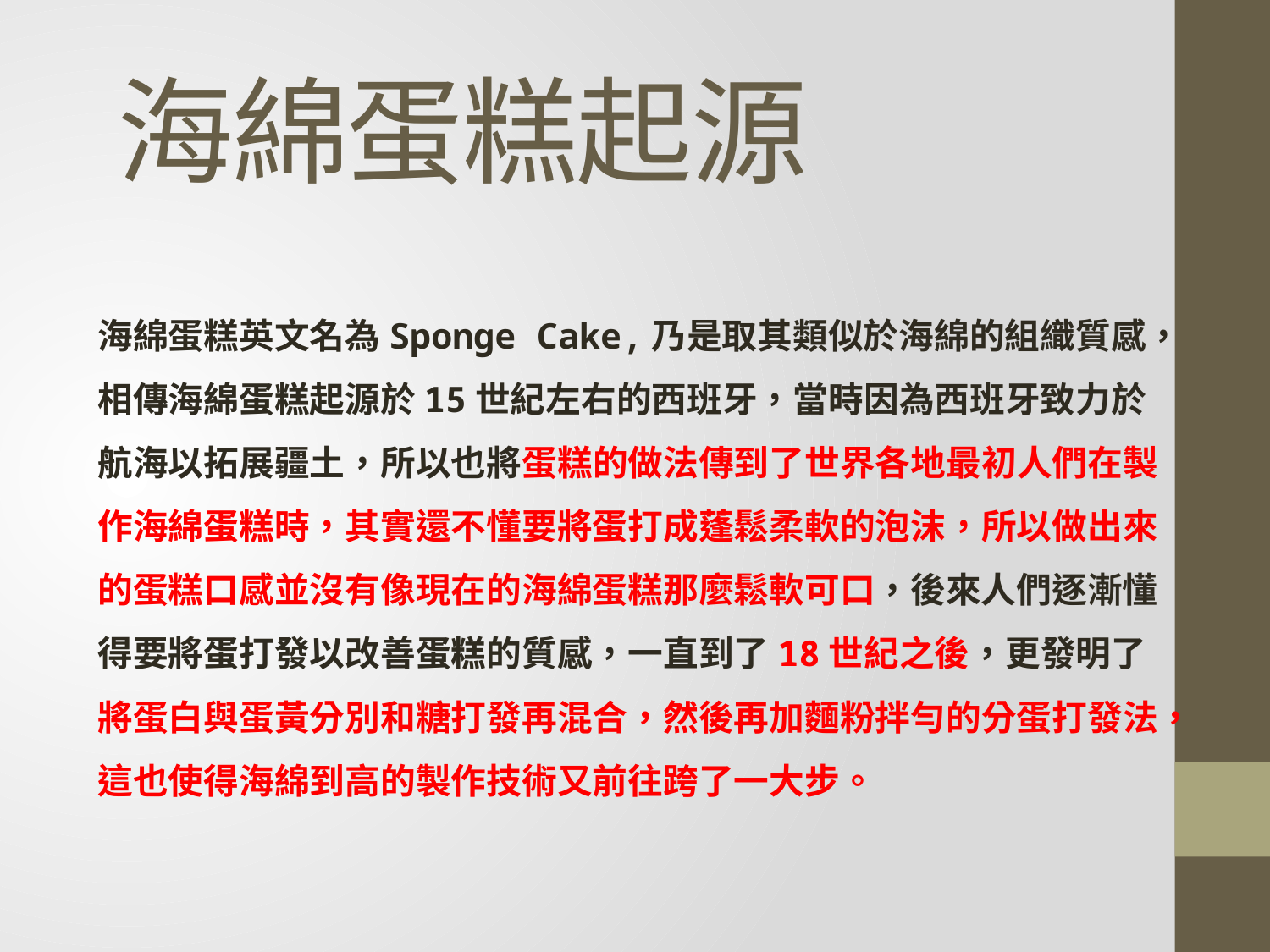

# 海綿蛋糕起源
海綿蛋糕英文名為Sponge Cake,乃是取其類似於海綿的組織質感，相傳海綿蛋糕起源於15世紀左右的西班牙，當時因為西班牙致力於航海以拓展疆土，所以也將蛋糕的做法傳到了世界各地最初人們在製作海綿蛋糕時，其實還不懂要將蛋打成蓬鬆柔軟的泡沫，所以做出來的蛋糕口感並沒有像現在的海綿蛋糕那麼鬆軟可口，後來人們逐漸懂得要將蛋打發以改善蛋糕的質感，一直到了18世紀之後，更發明了將蛋白與蛋黃分別和糖打發再混合，然後再加麵粉拌勻的分蛋打發法，這也使得海綿到高的製作技術又前往跨了一大步。